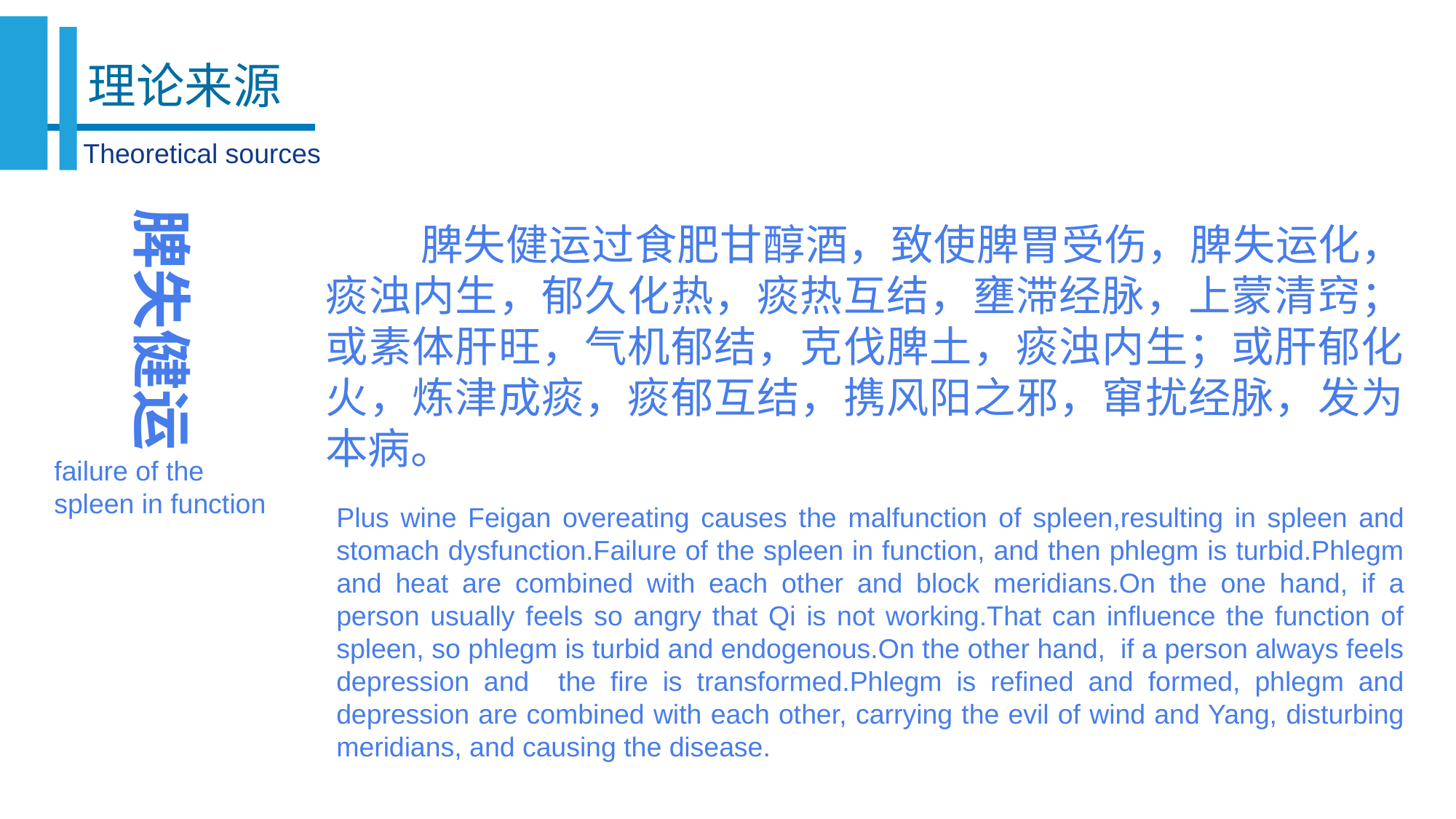

理论来源
Theoretical sources
脾失健运
   脾失健运过食肥甘醇酒，致使脾胃受伤，脾失运化，痰浊内生，郁久化热，痰热互结，壅滞经脉，上蒙清窍；或素体肝旺，气机郁结，克伐脾土，痰浊内生；或肝郁化火，炼津成痰，痰郁互结，携风阳之邪，窜扰经脉，发为本病。
failure of the spleen in function
Plus wine Feigan overeating causes the malfunction of spleen,resulting in spleen and stomach dysfunction.Failure of the spleen in function, and then phlegm is turbid.Phlegm and heat are combined with each other and block meridians.On the one hand, if a person usually feels so angry that Qi is not working.That can influence the function of spleen, so phlegm is turbid and endogenous.On the other hand,  if a person always feels depression and  the fire is transformed.Phlegm is refined and formed, phlegm and depression are combined with each other, carrying the evil of wind and Yang, disturbing meridians, and causing the disease.